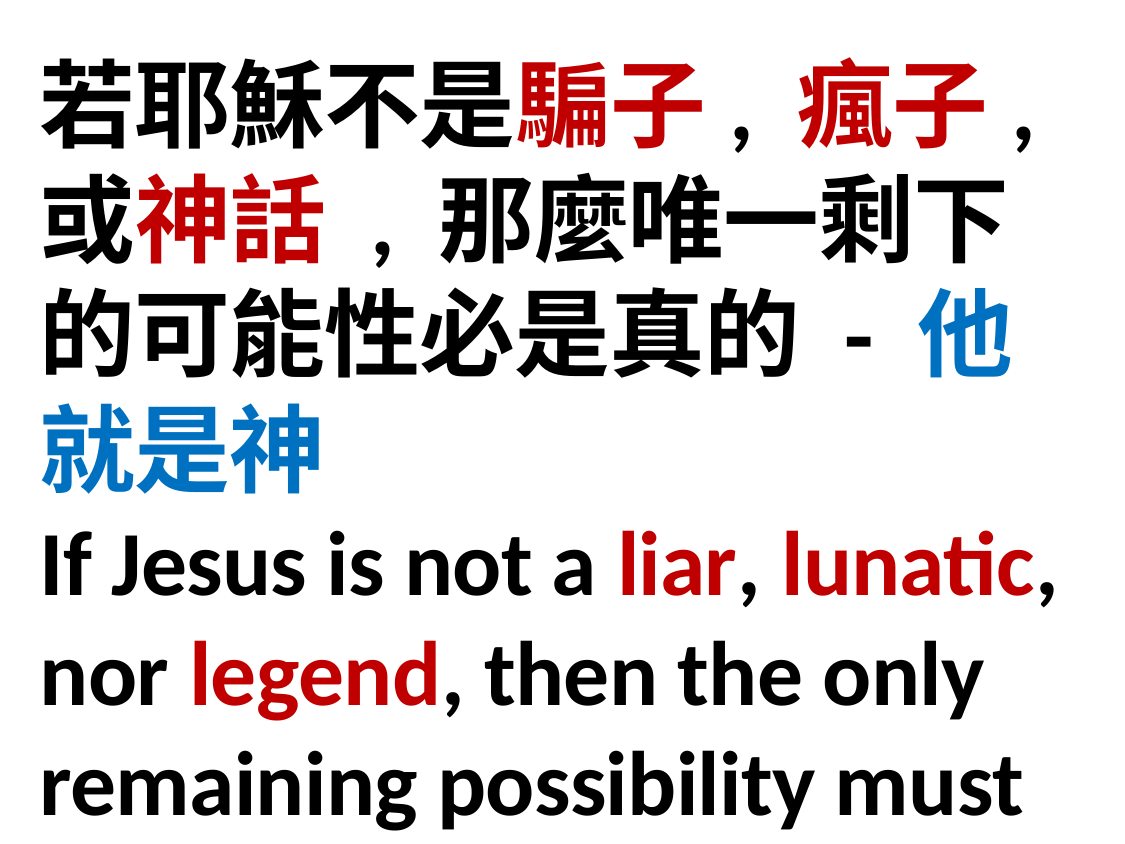

若耶穌不是騙子, 瘋子,或神話 , 那麼唯一剩下的可能性必是真的 - 他就是神
If Jesus is not a liar, lunatic, nor legend, then the only remaining possibility must be true – He is God